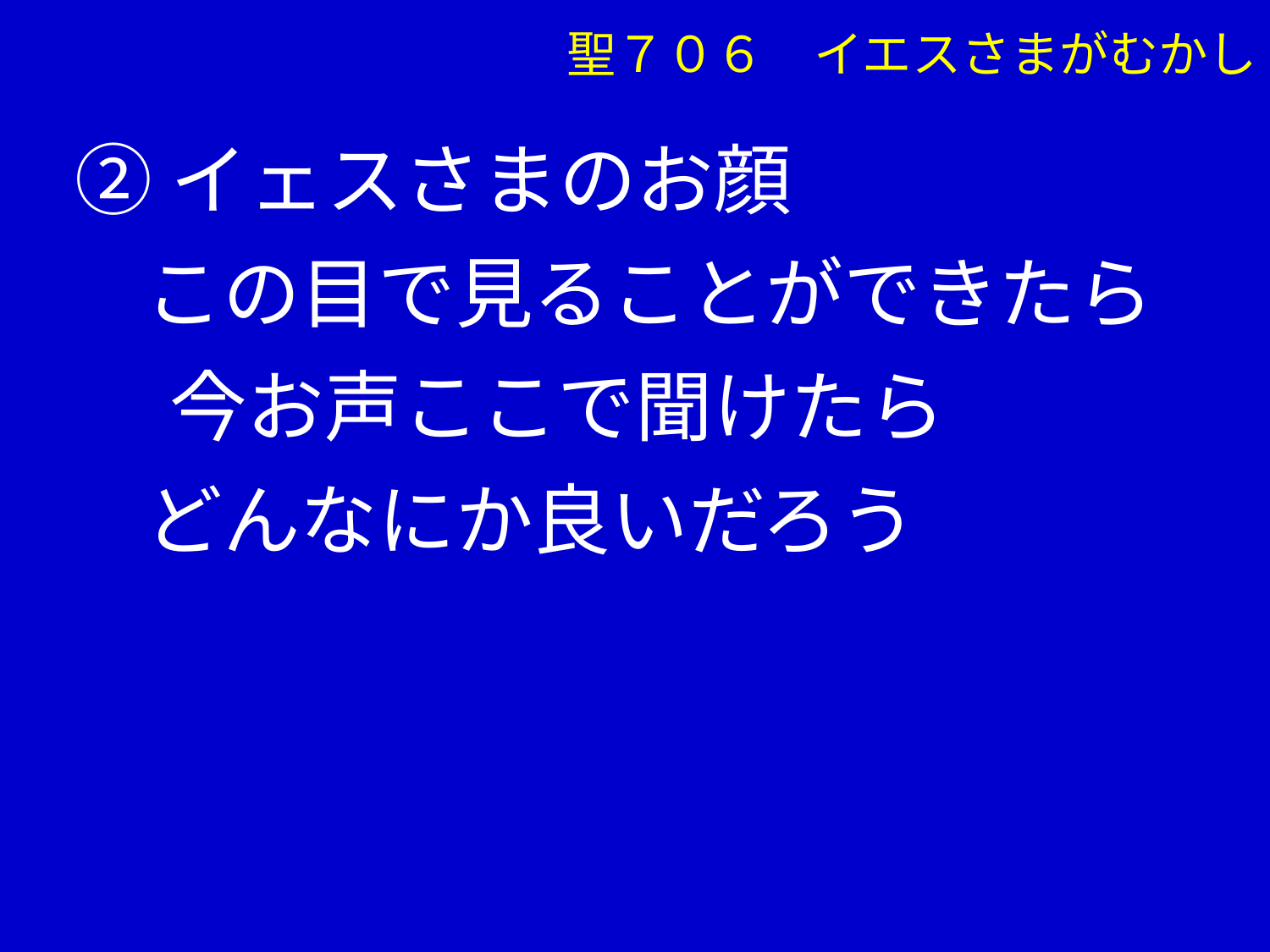

聖７０６　イエスさまがむかし
②イェスさまのお顔
   この目で見ることができたら
　 今お声ここで聞けたら
   どんなにか良いだろう